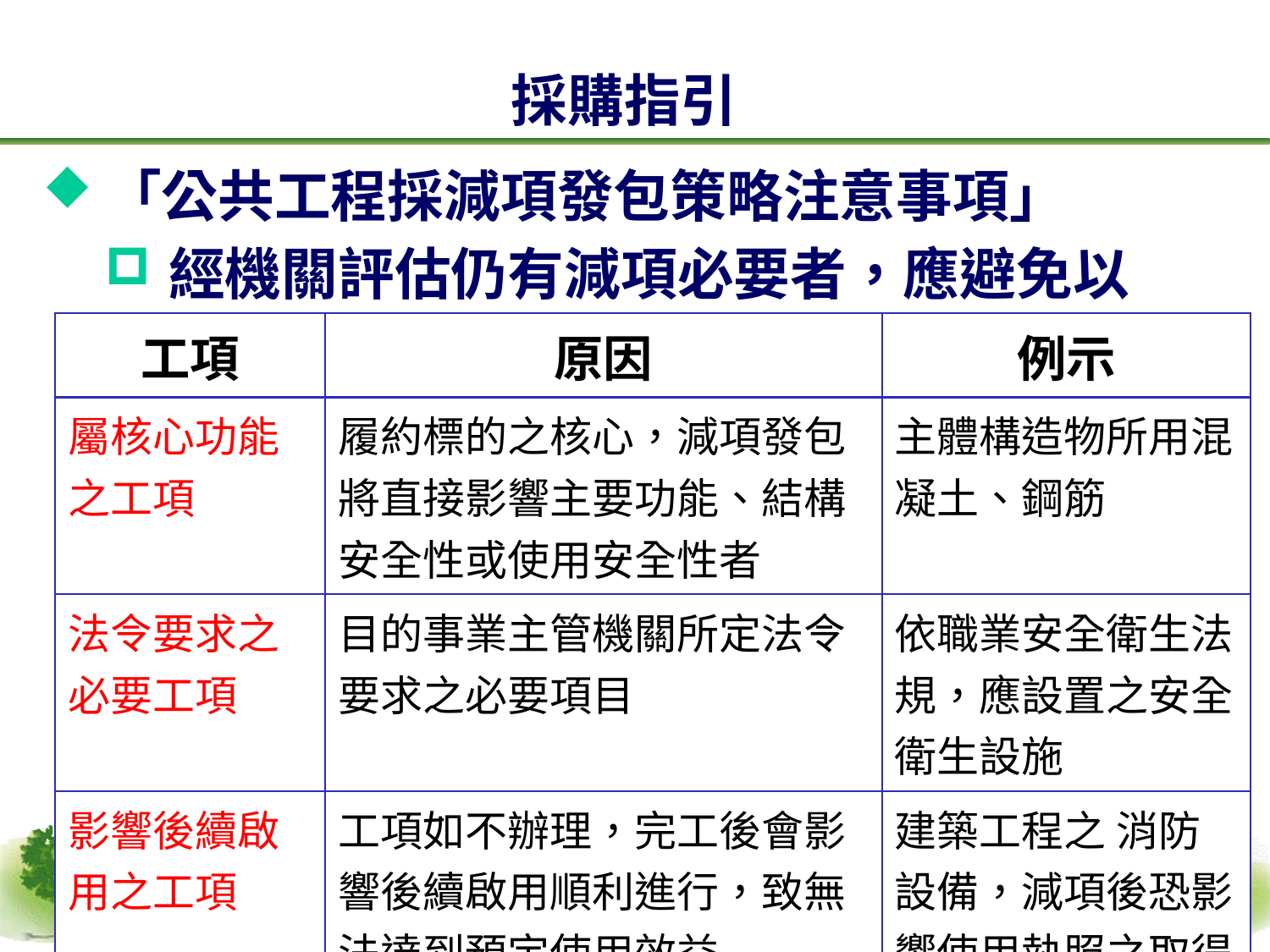

採購指引
「公共工程採減項發包策略注意事項」
經機關評估仍有減項必要者，應避免以
| 工項 | 原因 | 例示 |
| --- | --- | --- |
| 屬核心功能之工項 | 履約標的之核心，減項發包將直接影響主要功能、結構安全性或使用安全性者 | 主體構造物所用混凝土、鋼筋 |
| 法令要求之必要工項 | 目的事業主管機關所定法令要求之必要項目 | 依職業安全衛生法規，應設置之安全衛生設施 |
| 影響後續啟用之工項 | 工項如不辦理，完工後會影響後續啟用順利進行，致無法達到預定使用效益 | 建築工程之 消防設備，減項後恐影響使用執照之取得 |